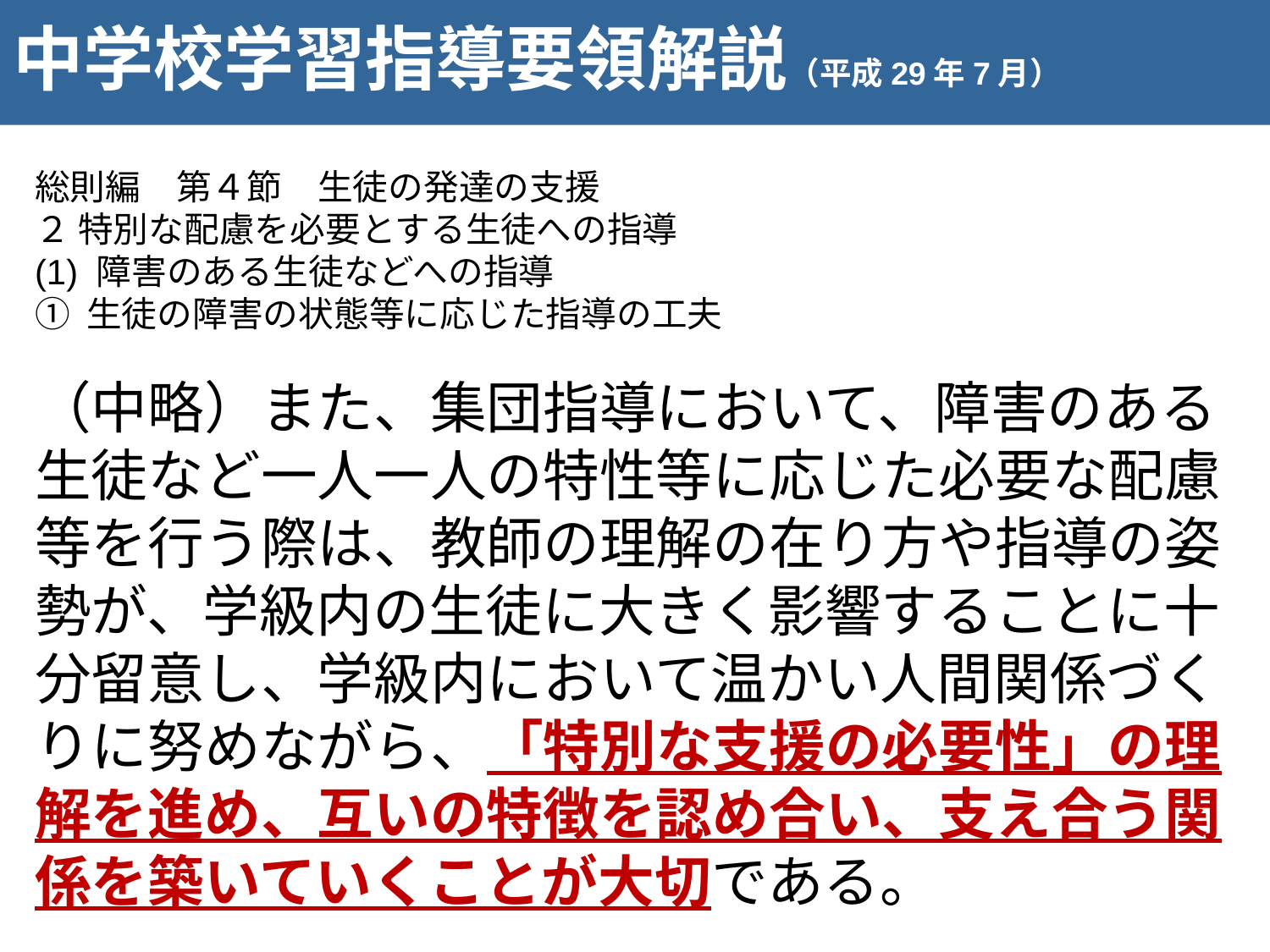

# 中学校学習指導要領解説（平成29年7月）
総則編　第４節　生徒の発達の支援
２ 特別な配慮を必要とする生徒への指導
(1) 障害のある生徒などへの指導
① 生徒の障害の状態等に応じた指導の工夫
（中略）また、集団指導において、障害のある生徒など一人一人の特性等に応じた必要な配慮等を行う際は、教師の理解の在り方や指導の姿勢が、学級内の生徒に大きく影響することに十分留意し、学級内において温かい人間関係づくりに努めながら、「特別な支援の必要性」の理解を進め、互いの特徴を認め合い、支え合う関係を築いていくことが大切である。